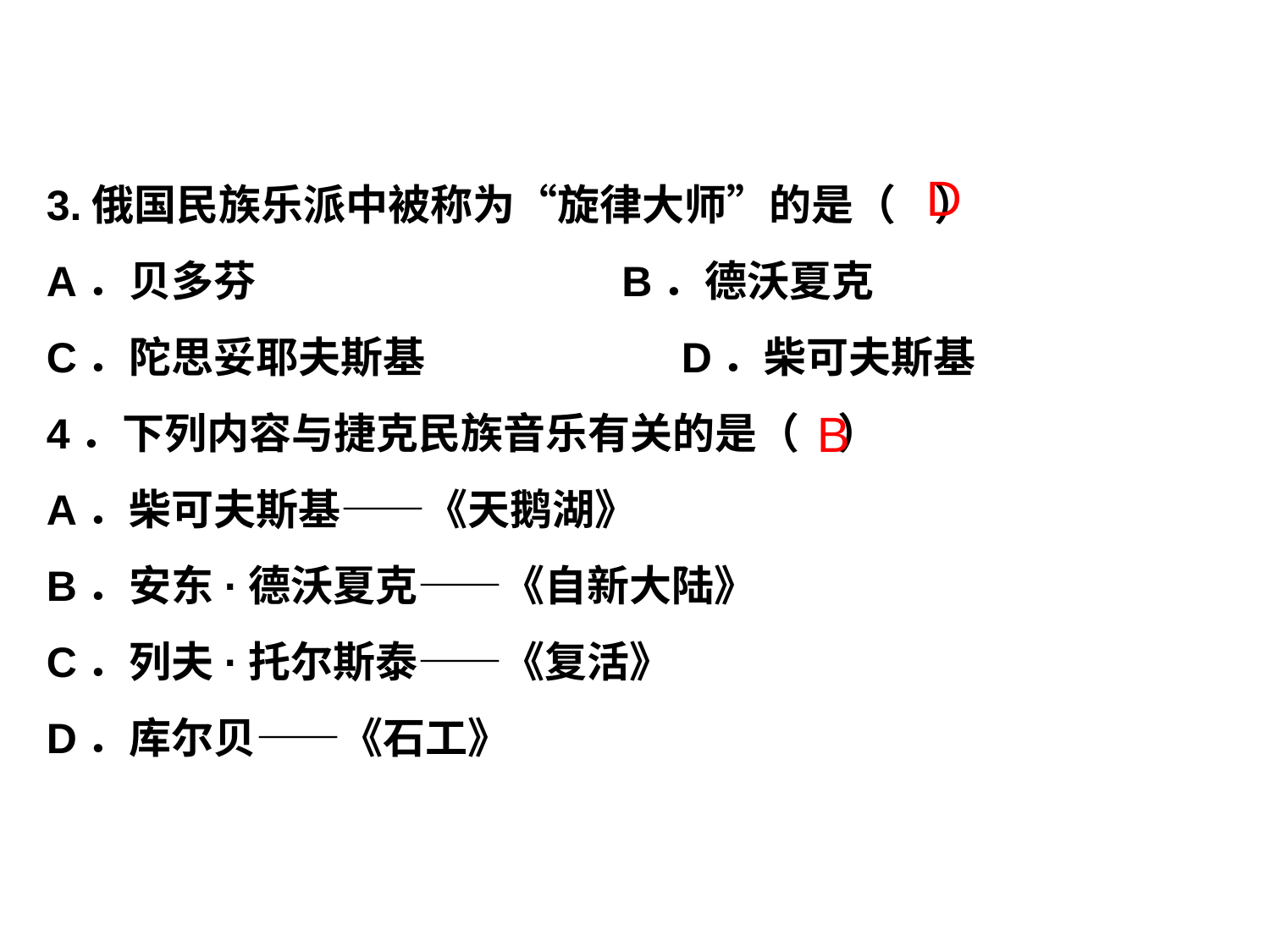

3.俄国民族乐派中被称为“旋律大师”的是（    ）
A．贝多芬  			      B．德沃夏克
C．陀思妥耶夫斯基  		D．柴可夫斯基
4．下列内容与捷克民族音乐有关的是（    ）
A．柴可夫斯基——《天鹅湖》
B．安东·德沃夏克——《自新大陆》
C．列夫·托尔斯泰——《复活》
D．库尔贝——《石工》
D
B